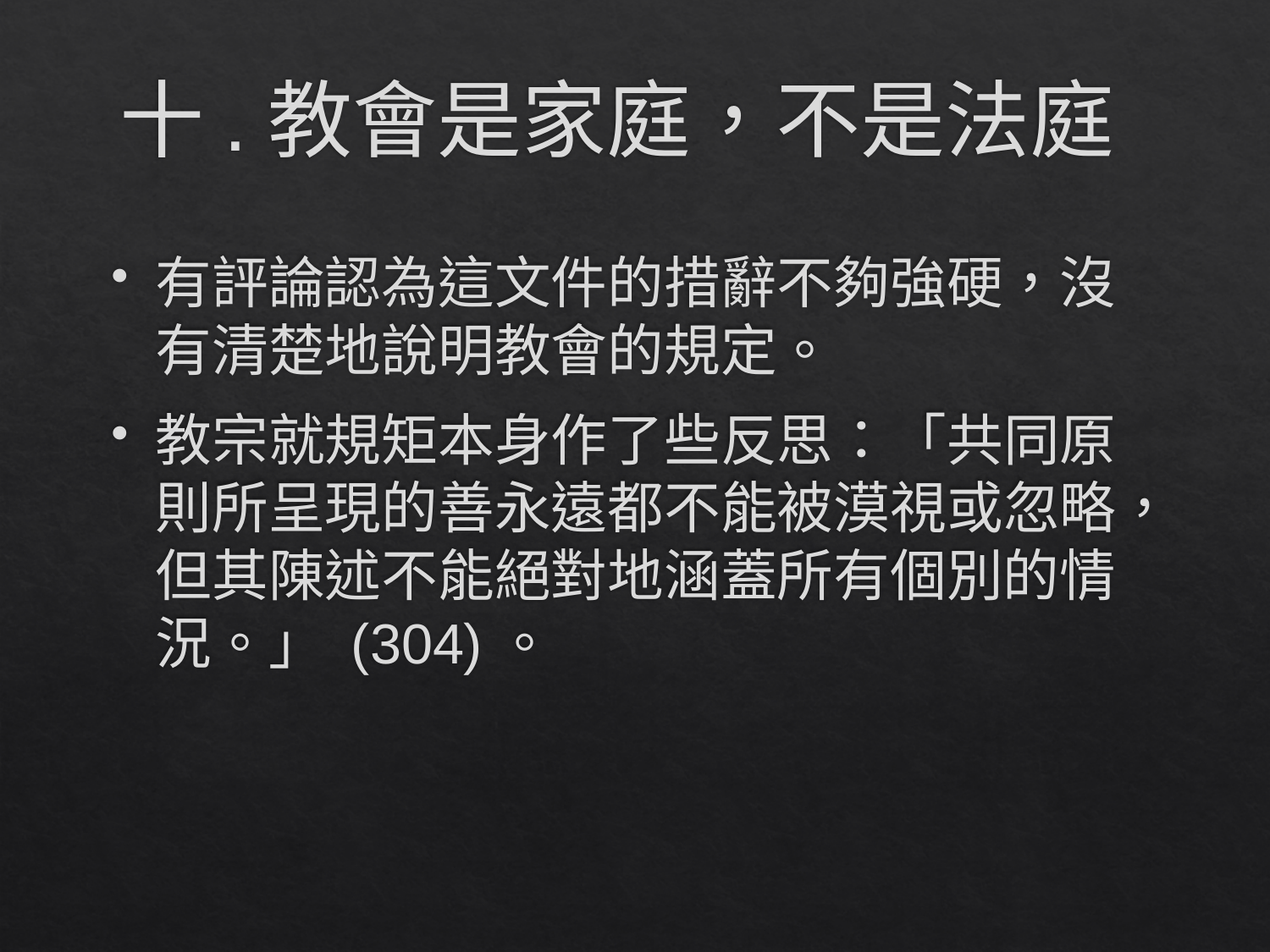

# 十.教會是家庭，不是法庭
有評論認為這文件的措辭不夠強硬，沒有清楚地說明教會的規定。
教宗就規矩本身作了些反思：「共同原則所呈現的善永遠都不能被漠視或忽略，但其陳述不能絕對地涵蓋所有個別的情況。」 (304)。